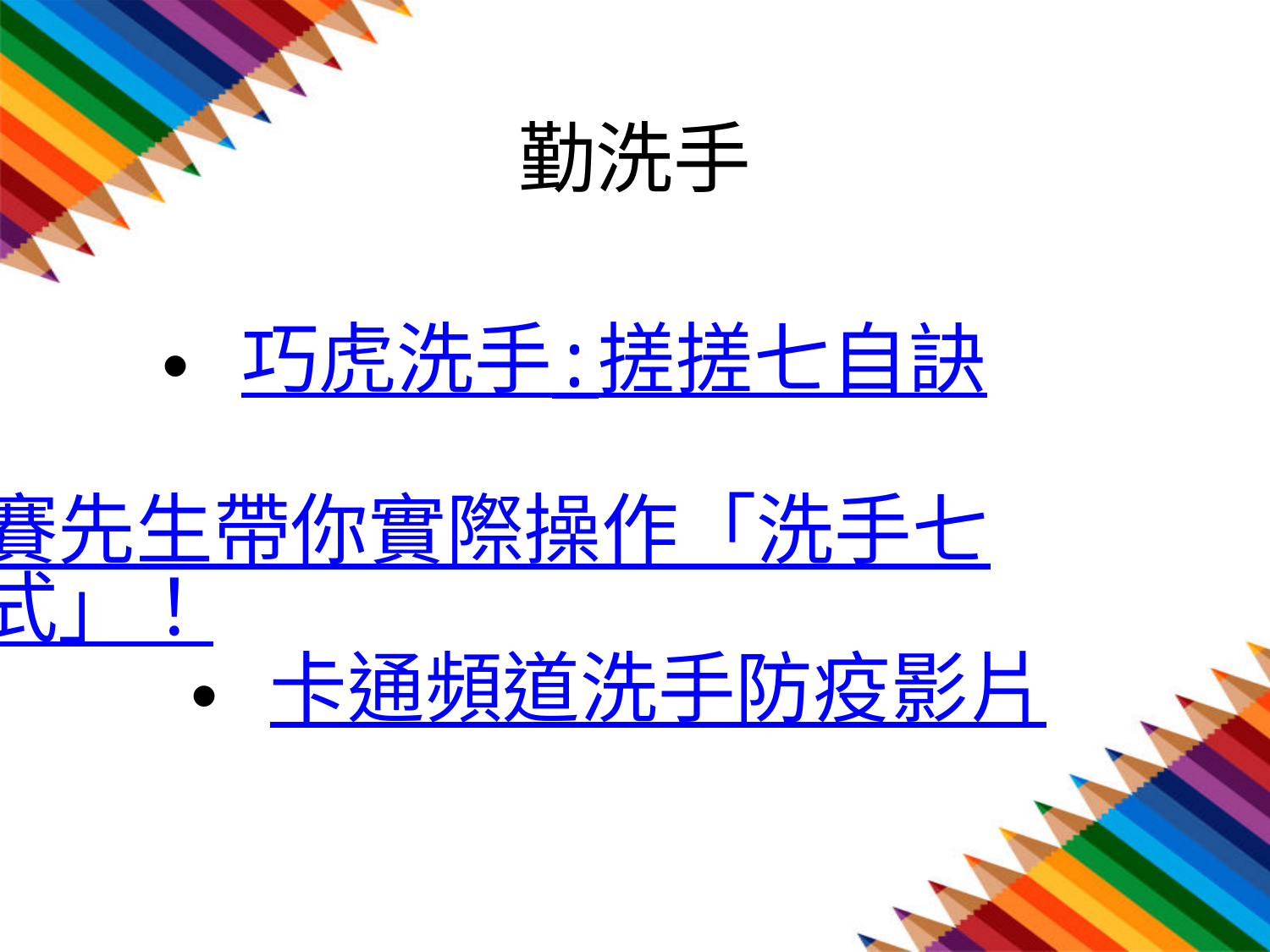

# 勤洗手
巧虎洗手:搓搓七自訣
賽先生帶你實際操作「洗手七式」！
卡通頻道洗手防疫影片